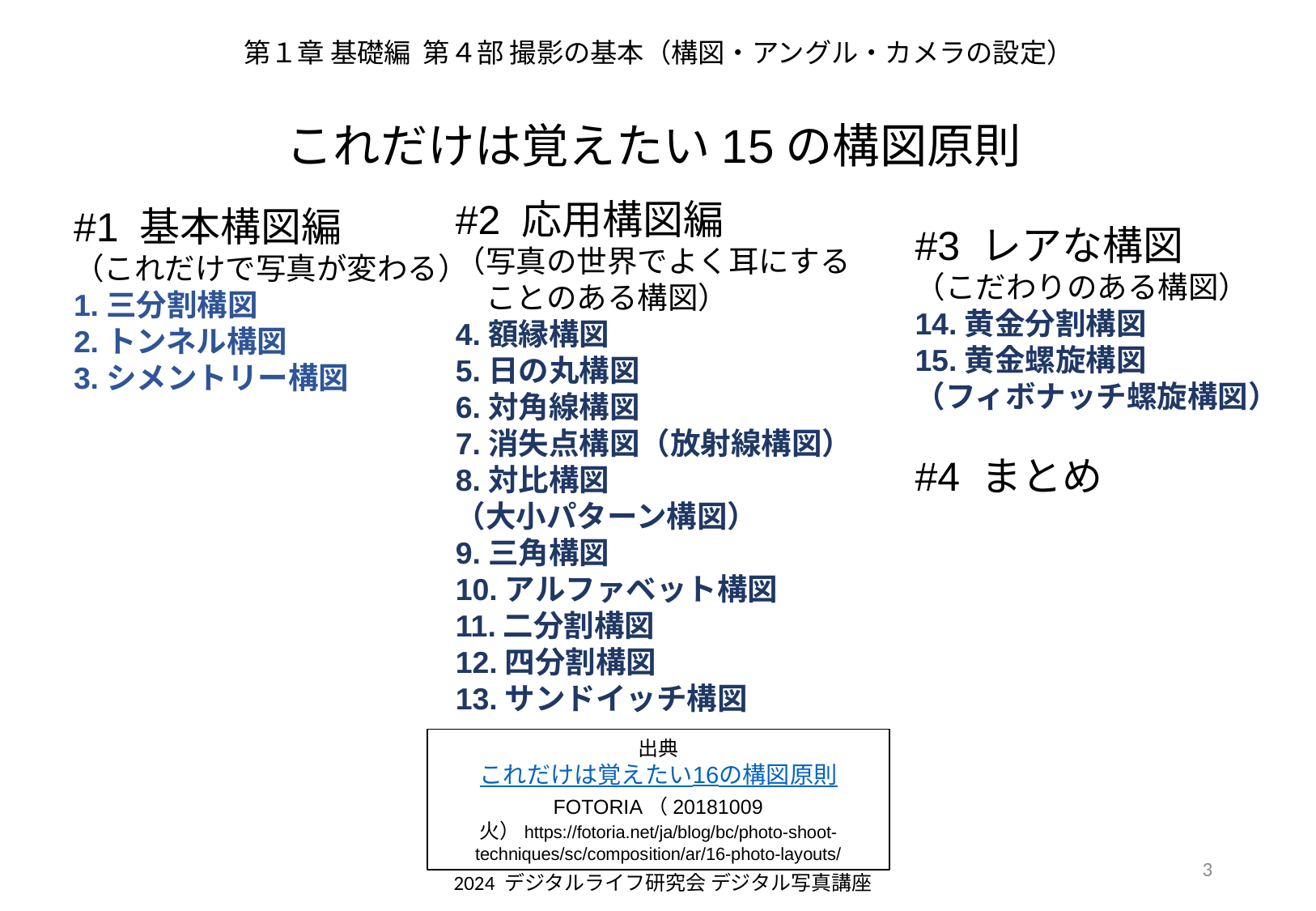

第１章 基礎編  第４部 撮影の基本（構図・アングル・カメラの設定）
これだけは覚えたい15の構図原則
#2 応用構図編
（写真の世界でよく耳にする
　ことのある構図）
4.額縁構図
5.日の丸構図
6.対角線構図
7.消失点構図（放射線構図）
8.対比構図
（大小パターン構図）
9.三角構図
10.アルファベット構図
11.二分割構図
12.四分割構図
13.サンドイッチ構図
#1 基本構図編
（これだけで写真が変わる）
1.三分割構図
2.トンネル構図
3.シメントリー構図
#3 レアな構図
（こだわりのある構図）
14.黄金分割構図
15.黄金螺旋構図
（フィボナッチ螺旋構図）
#4 まとめ
出典
これだけは覚えたい16の構図原則
FOTORIA（20181009 火）https://fotoria.net/ja/blog/bc/photo-shoot-techniques/sc/composition/ar/16-photo-layouts/
3
  2024 デジタルライフ研究会 デジタル写真講座